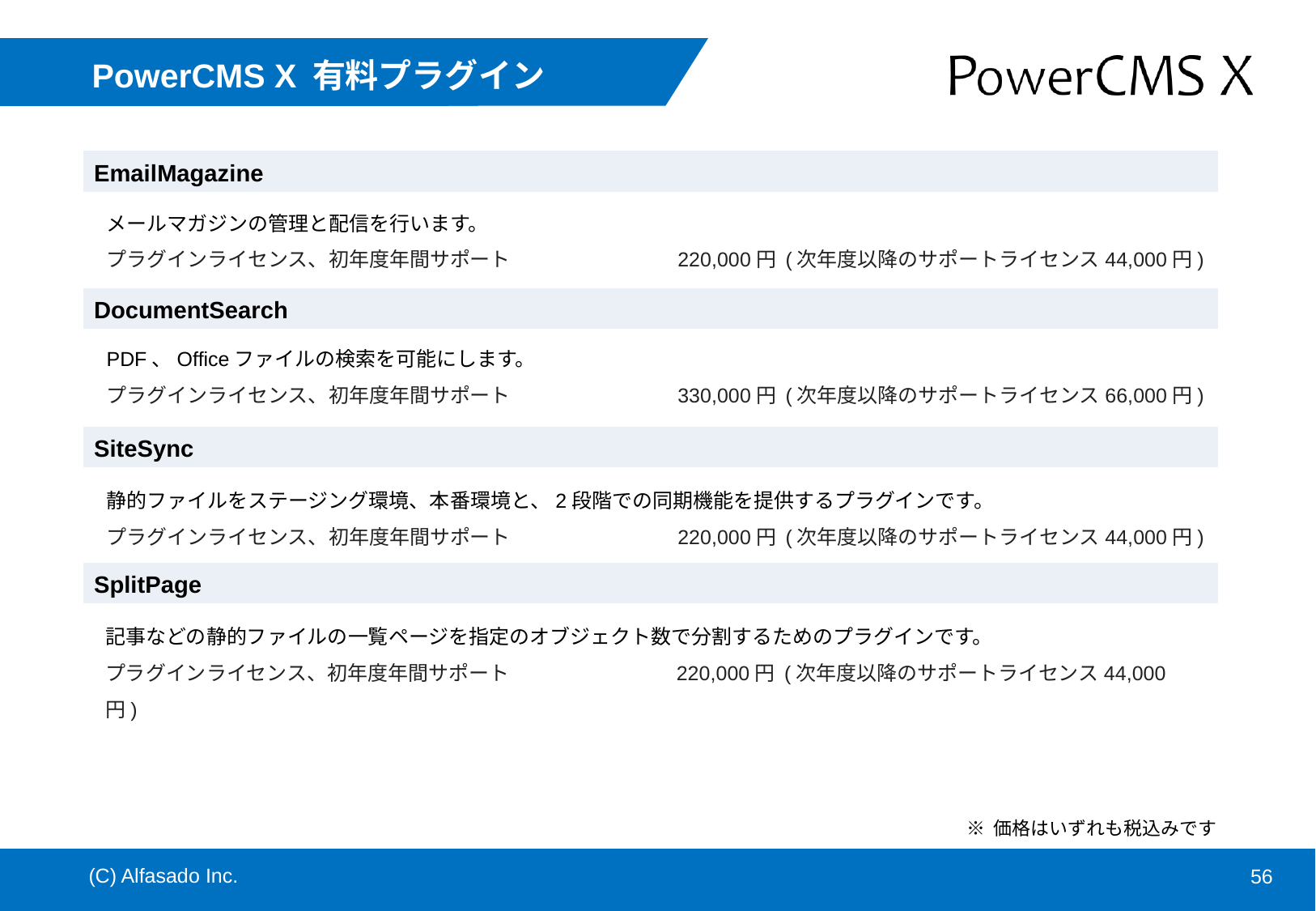

# PowerCMS X 有料プラグイン
| EmailMagazine |
| --- |
メールマガジンの管理と配信を行います。
プラグインライセンス、初年度年間サポート　　　　　　　　220,000円 (次年度以降のサポートライセンス44,000円)
| DocumentSearch |
| --- |
PDF、Officeファイルの検索を可能にします。
プラグインライセンス、初年度年間サポート　　　　　　　　330,000円 (次年度以降のサポートライセンス66,000円)
| SiteSync |
| --- |
静的ファイルをステージング環境、本番環境と、2段階での同期機能を提供するプラグインです。
プラグインライセンス、初年度年間サポート　　　　　　　　220,000円 (次年度以降のサポートライセンス44,000円)
| SplitPage |
| --- |
記事などの静的ファイルの一覧ページを指定のオブジェクト数で分割するためのプラグインです。
プラグインライセンス、初年度年間サポート　　　　　　　　220,000円 (次年度以降のサポートライセンス44,000円)
※ 価格はいずれも税込みです
(C) Alfasado Inc.
56